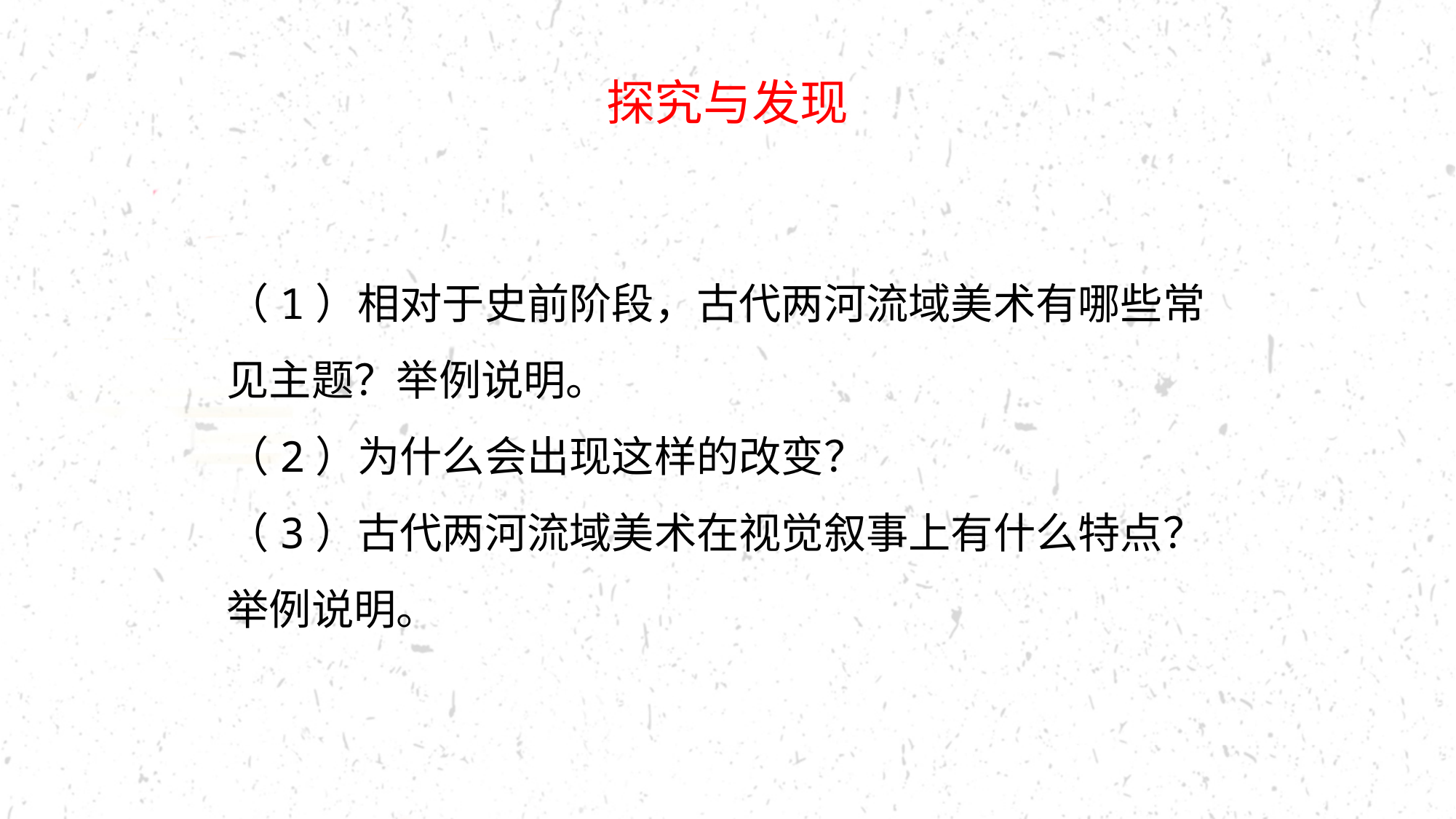

# 探究与发现
（1）相对于史前阶段，古代两河流域美术有哪些常见主题？举例说明。
（2）为什么会出现这样的改变？
（3）古代两河流域美术在视觉叙事上有什么特点？举例说明。